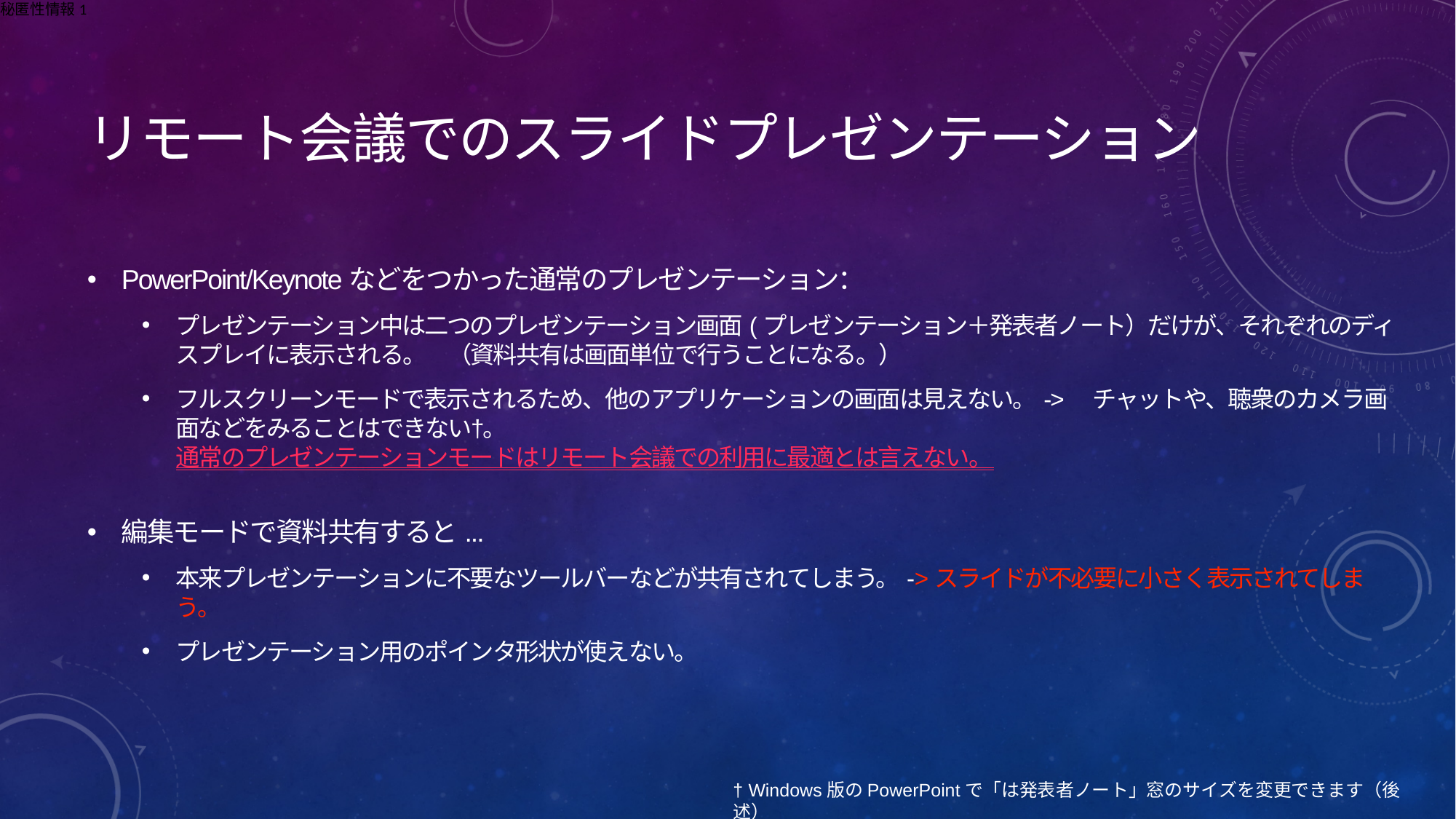

リモート会議でのスライドプレゼンテーション
PowerPoint/Keynoteなどをつかった通常のプレゼンテーション：
プレゼンテーション中は二つのプレゼンテーション画面(プレゼンテーション＋発表者ノート）だけが、それぞれのディスプレイに表示される。　（資料共有は画面単位で行うことになる。）
フルスクリーンモードで表示されるため、他のアプリケーションの画面は見えない。->　チャットや、聴衆のカメラ画面などをみることはできない†。
通常のプレゼンテーションモードはリモート会議での利用に最適とは言えない。
編集モードで資料共有すると...
本来プレゼンテーションに不要なツールバーなどが共有されてしまう。->スライドが不必要に小さく表示されてしまう。
プレゼンテーション用のポインタ形状が使えない。
† Windows版のPowerPointで「は発表者ノート」窓のサイズを変更できます（後述）